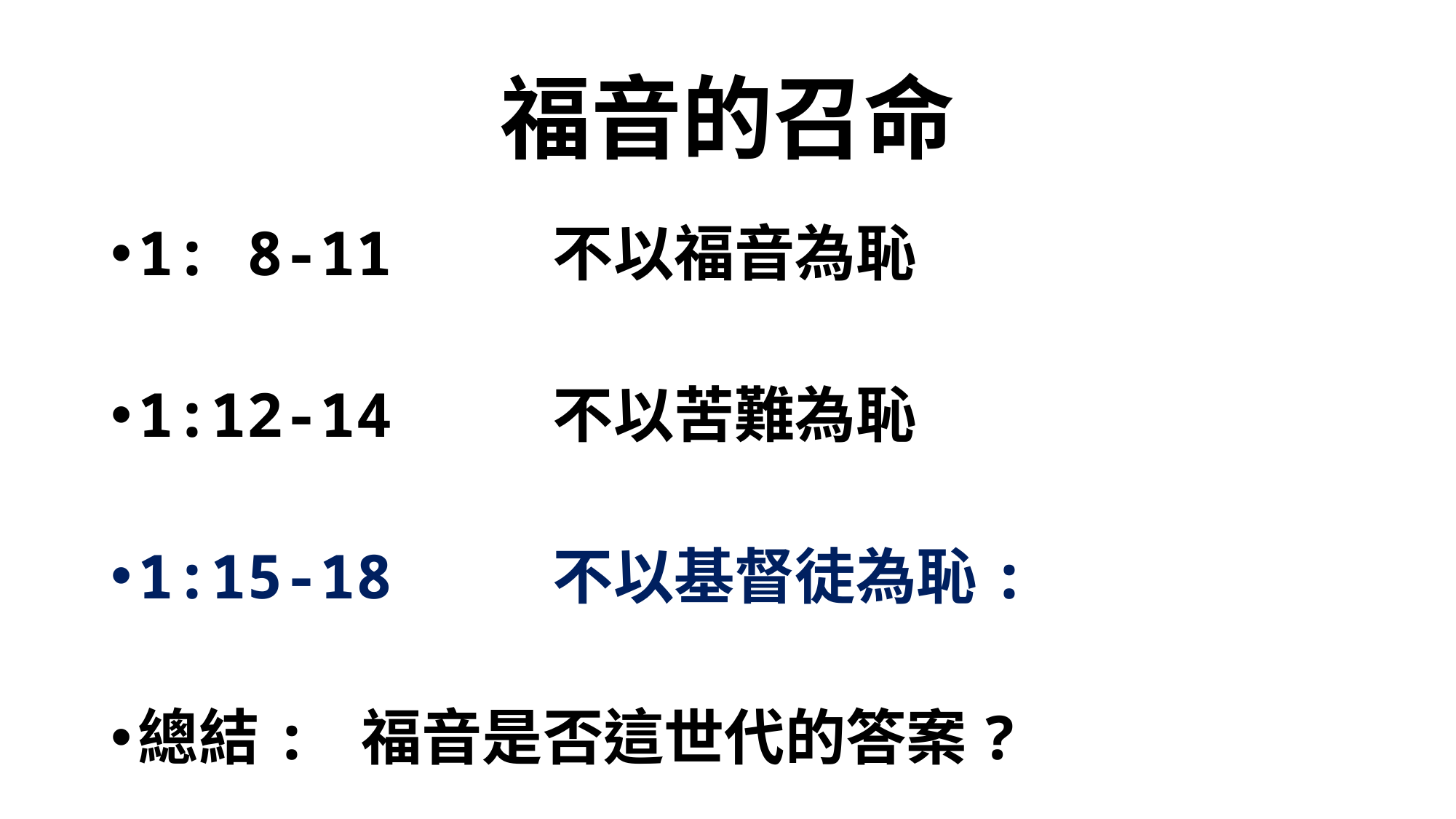

# 福音的召命
1: 8-11    不以福音為恥

1:12-14    不以苦難為恥

1:15-18    不以基督徒為恥:

總結: 福音是否這世代的答案?